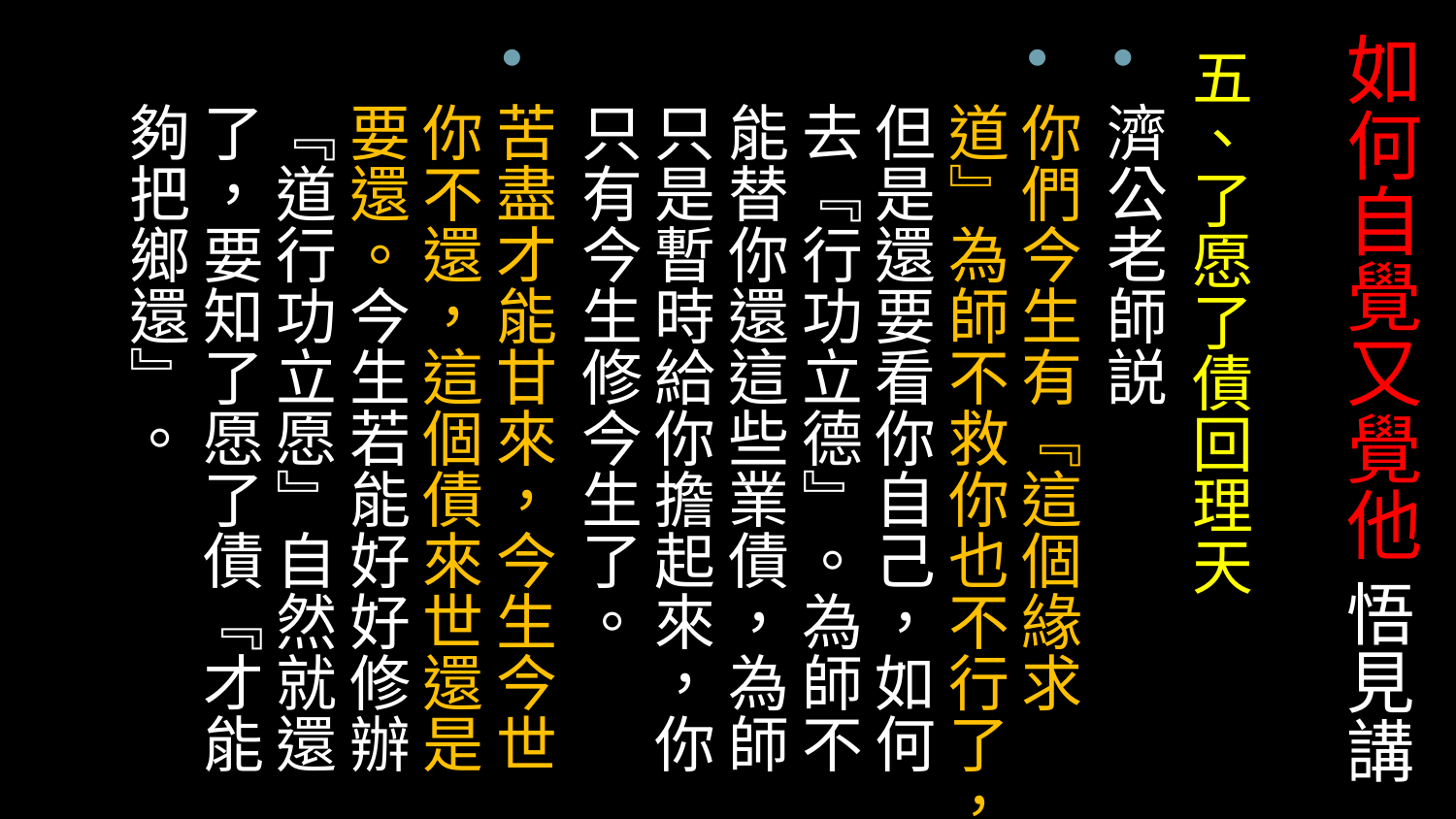

# 如何自覺又覺他 悟見講
五、了愿了債回理天
濟公老師説
你們今生有『這個緣求道』為師不救你也不行了，但是還要看你自己，如何去『行功立德』。為師不能替你還這些業債，為師只是暫時給你擔起來，你只有今生修今生了。
苦盡才能甘來，今生今世你不還，這個債來世還是要還。今生若能好好修辦『道行功立愿』自然就還了，要知了愿了債『才能夠把鄉還』。